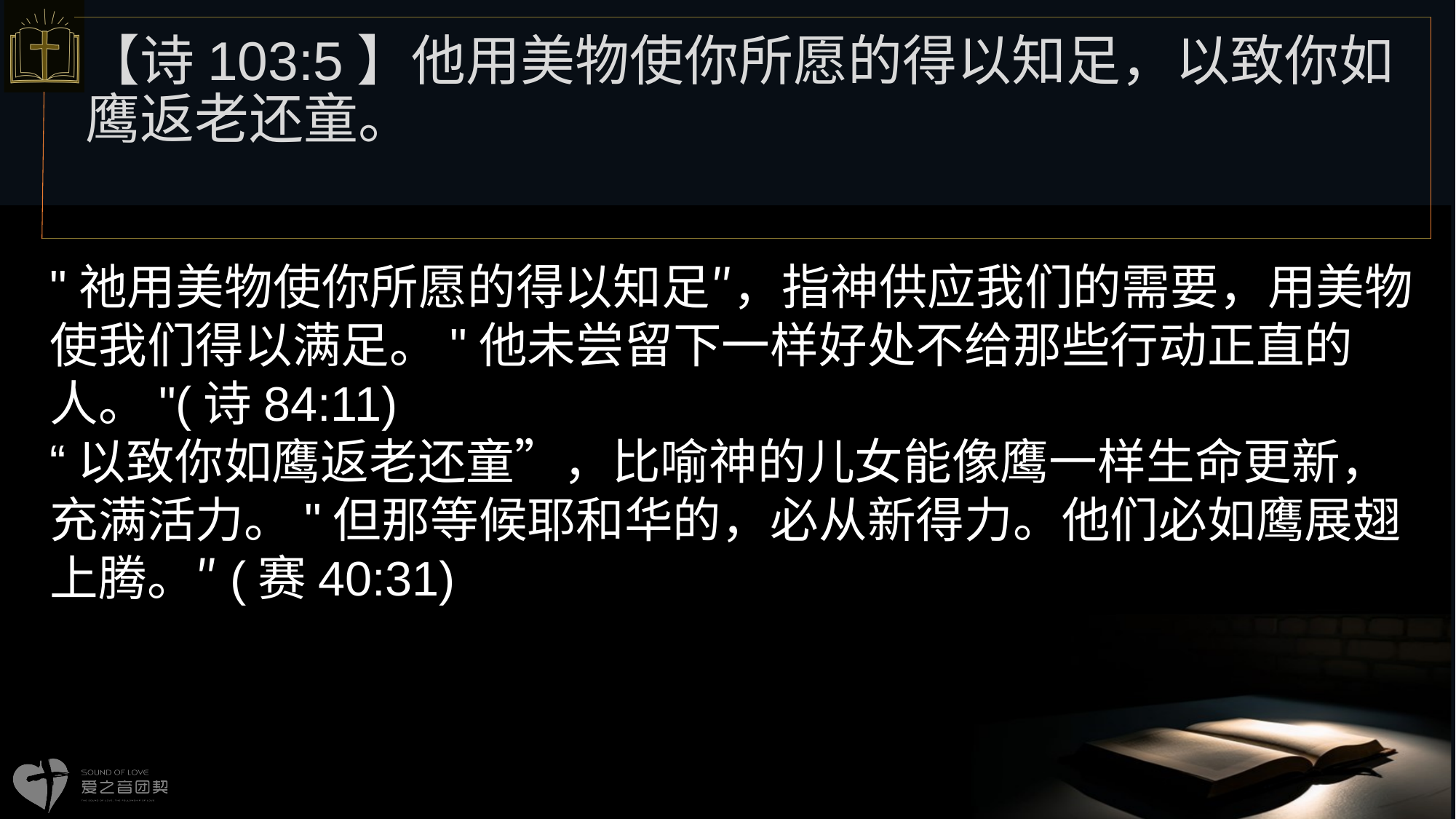

【诗103:5】他用美物使你所愿的得以知足，以致你如鹰返老还童。
# "祂用美物使你所愿的得以知足″，指神供应我们的需要，用美物使我们得以满足。"他未尝留下一样好处不给那些行动正直的人。"(诗84:11) “以致你如鹰返老还童”，比喻神的儿女能像鹰一样生命更新，充满活力。"但那等候耶和华的，必从新得力。他们必如鹰展翅上腾。″(赛40:31)